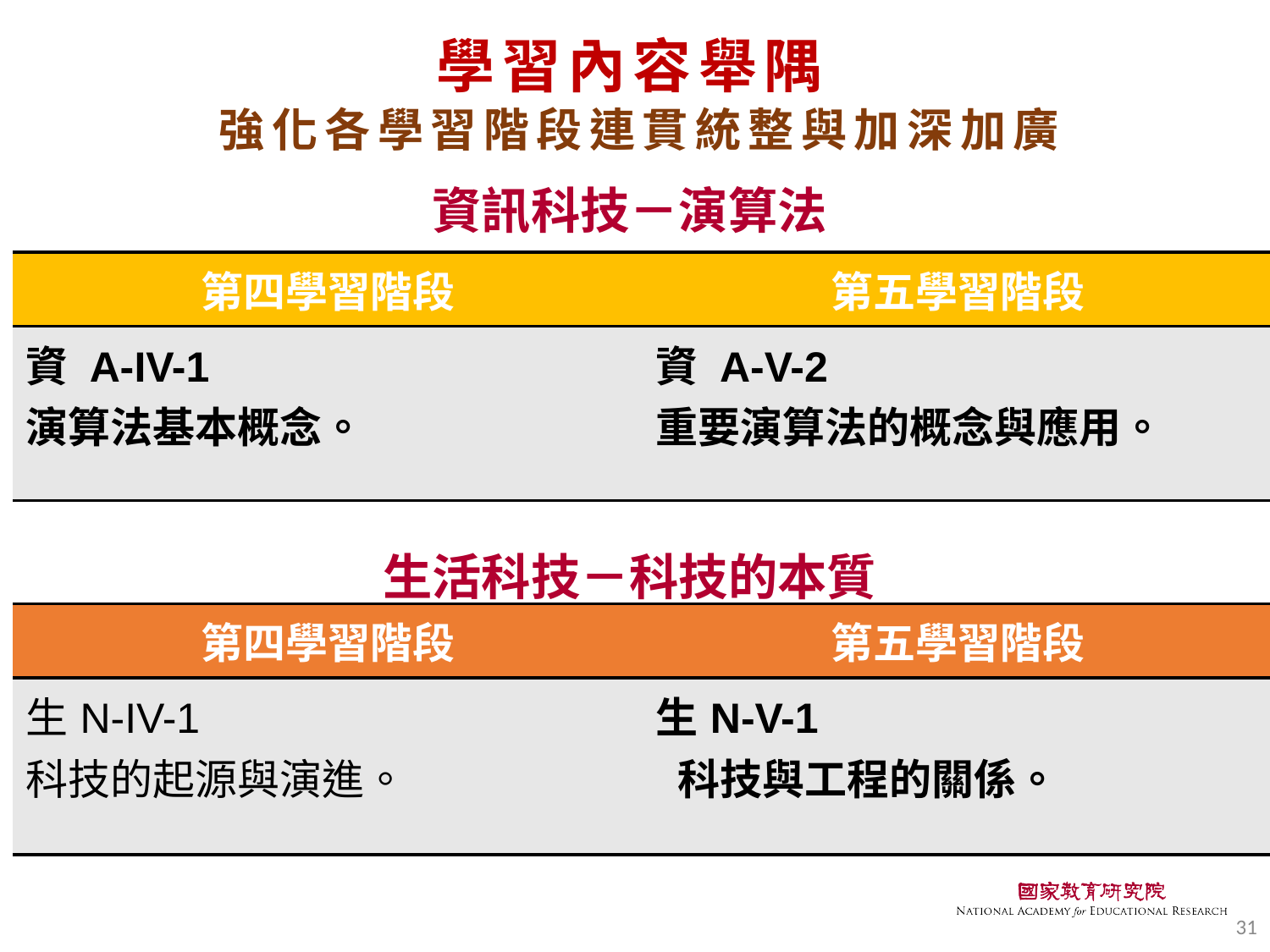

# 學習內容舉隅
強化各學習階段連貫統整與加深加廣
資訊科技－演算法
| 第四學習階段 | 第五學習階段 |
| --- | --- |
| 資 A-IV-1 演算法基本概念。 | 資 A-V-2 重要演算法的概念與應用。 |
生活科技－科技的本質
| 第四學習階段 | 第五學習階段 |
| --- | --- |
| 生N-IV-1 科技的起源與演進。 | 生N-V-1 科技與工程的關係。 |
31